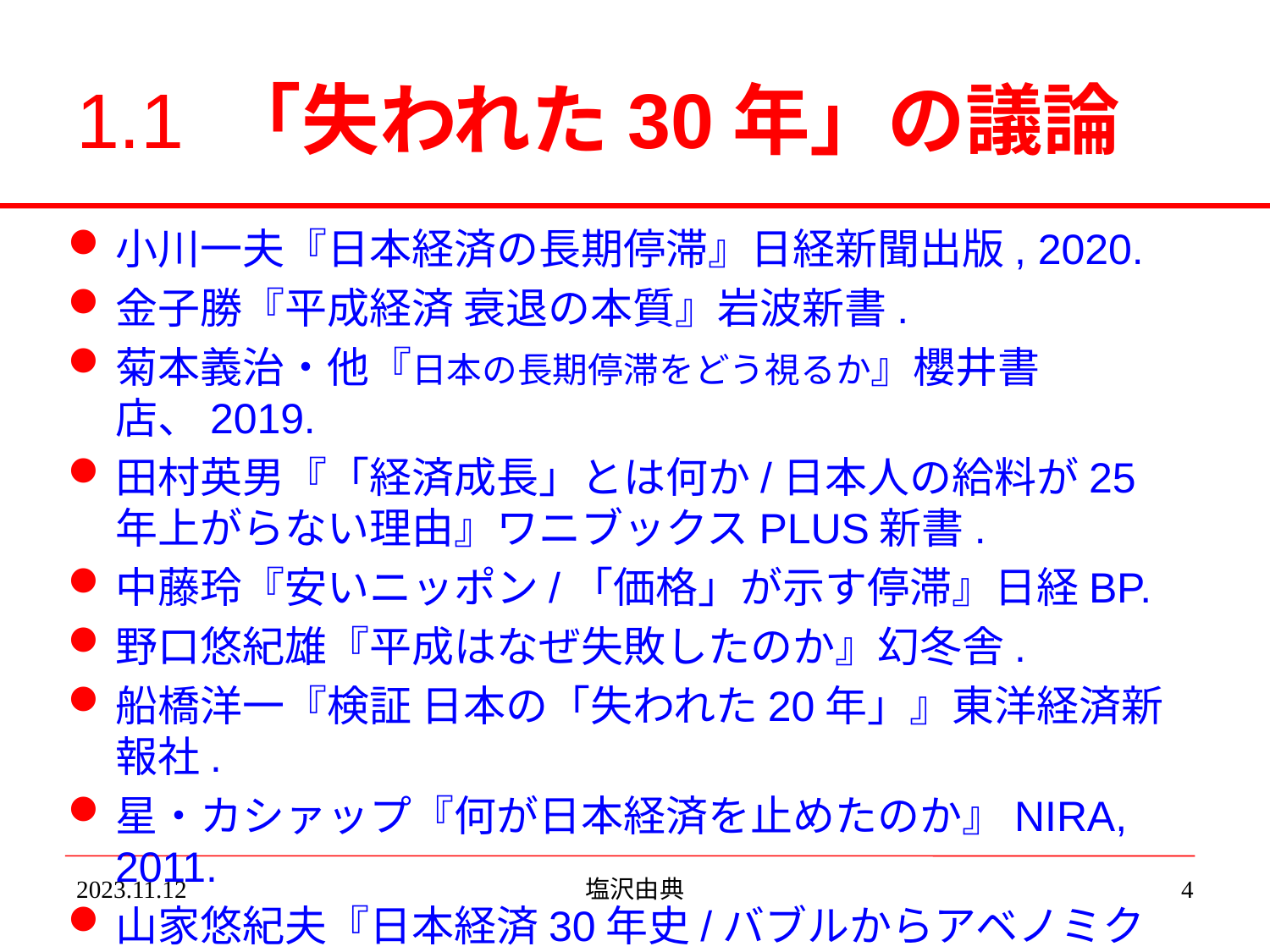

# 1.1 「失われた30年」の議論
小川一夫『日本経済の長期停滞』日経新聞出版, 2020.
金子勝『平成経済 衰退の本質』岩波新書.
菊本義治・他『日本の長期停滞をどう視るか』櫻井書店、2019.
田村英男『「経済成長」とは何か/日本人の給料が25年上がらない理由』ワニブックスPLUS新書.
中藤玲『安いニッポン/「価格」が示す停滞』日経BP.
野口悠紀雄『平成はなぜ失敗したのか』幻冬舎.
船橋洋一『検証 日本の「失われた20年」』東洋経済新報社.
星・カシァップ『何が日本経済を止めたのか』NIRA, 2011.
山家悠紀夫『日本経済30年史/バブルからアベノミクスまで』岩波新書.

2023.11.12
塩沢由典
4